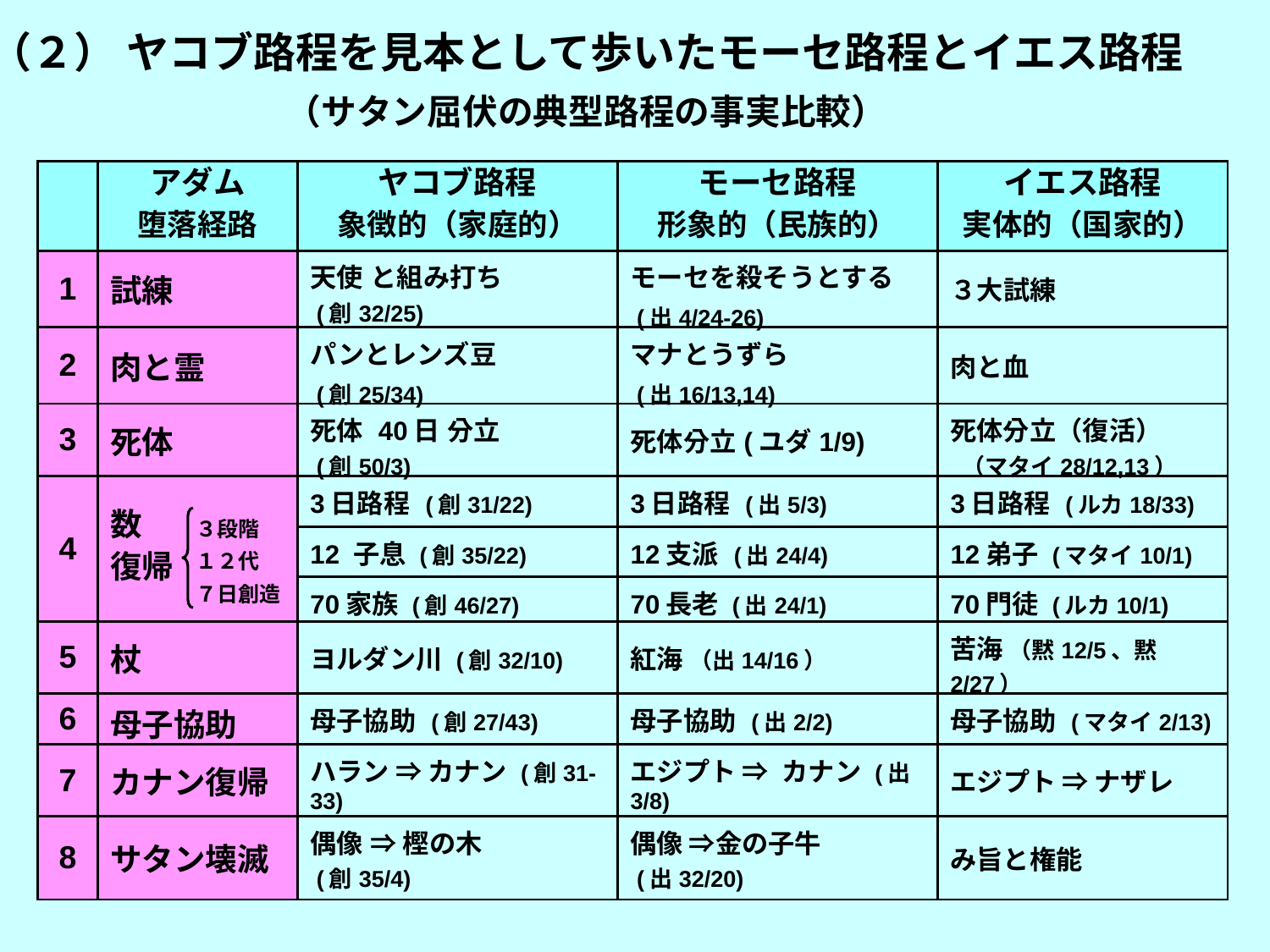

（２） ヤコブ路程を見本として歩いたモーセ路程とイエス路程
（サタン屈伏の典型路程の事実比較）
|  | アダム 堕落経路 | ヤコブ路程 象徴的（家庭的） | モーセ路程 形象的（民族的） | イエス路程 実体的（国家的） |
| --- | --- | --- | --- | --- |
| 1 | 試練 | 天使 と組み打ち (創32/25) | モーセを殺そうとする (出4/24-26) | ３大試練 |
| 2 | 肉と霊 | パンとレンズ豆 (創25/34) | マナとうずら (出16/13,14) | 肉と血 |
| 3 | 死体 | 死体 40日 分立 (創50/3) | 死体分立(ユダ1/9) | 死体分立（復活） （マタイ28/12,13） |
| 4 | 数 復帰 | 3日路程 (創31/22) | 3日路程 (出5/3) | 3日路程 (ルカ18/33) |
|  |  | 12 子息 (創35/22) | 12支派 (出24/4) | 12弟子 (マタイ10/1) |
|  |  | 70家族 (創46/27) | 70長老 (出24/1) | 70門徒 (ルカ10/1) |
| 5 | 杖 | ヨルダン川 (創32/10) | 紅海 （出14/16） | 苦海 （黙12/5、黙2/27） |
| 6 | 母子協助 | 母子協助 (創27/43) | 母子協助 (出2/2) | 母子協助 (マタイ2/13) |
| 7 | カナン復帰 | ハラン ⇒ カナン (創31-33) | エジプト ⇒ カナン (出3/8) | エジプト ⇒ ナザレ |
| 8 | サタン壊滅 | 偶像 ⇒ 樫の木 (創35/4) | 偶像 ⇒金の子牛 (出32/20) | み旨と権能 |
３段階
１２代
７日創造